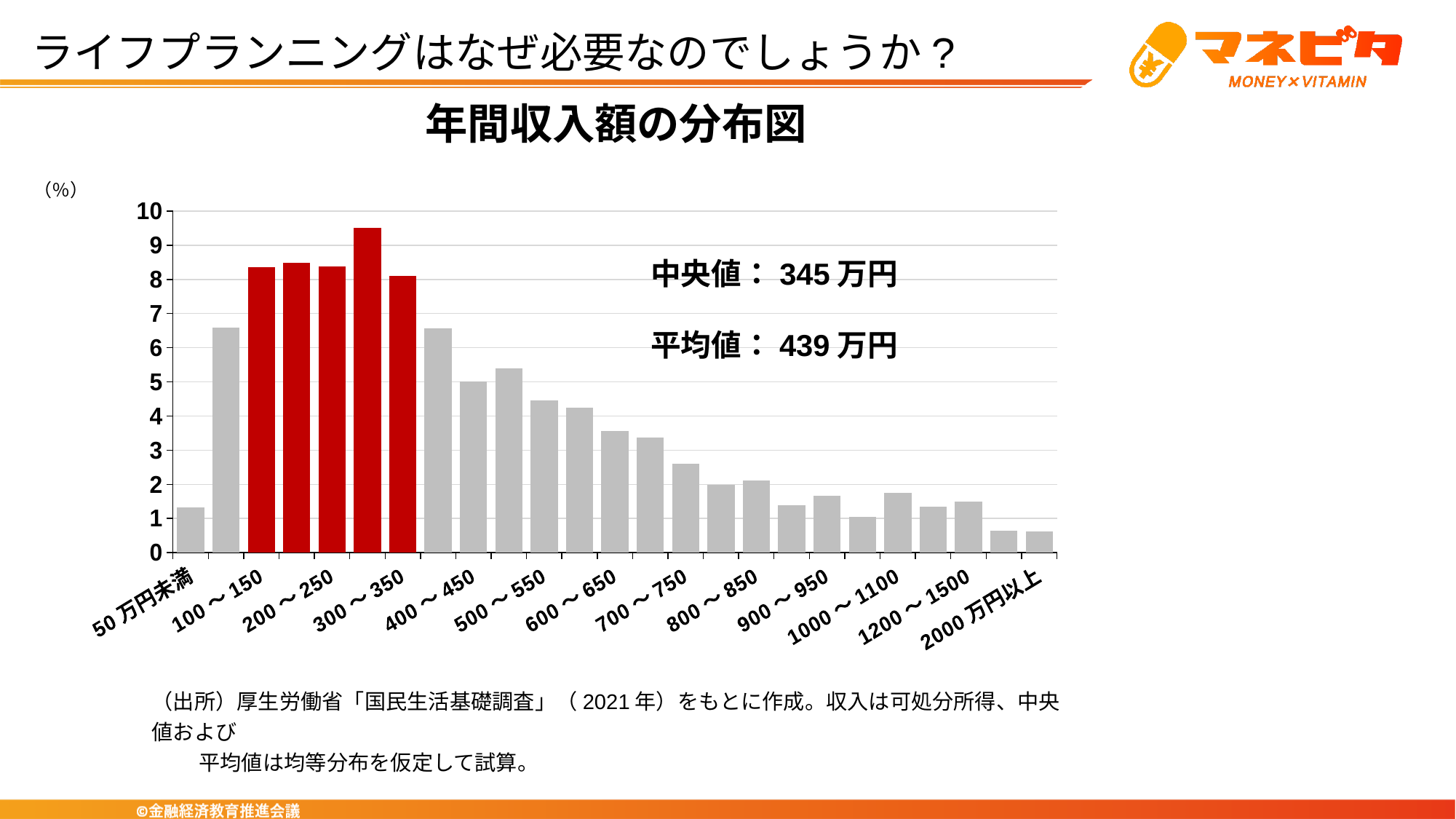

ライフプランニングはなぜ必要なのでしょうか?
年間収入額の分布図
（％）

### Chart

| Category | 世帯割合 |
|---|---|
| 50万円未満 | 1.3133208255159476 |
| 50～100 | 6.593406593406594 |
| 100～150 | 8.362369337979095 |
| 150～200 | 8.496381667113374 |
| 200～250 | 8.38917180380595 |
| 250～300 | 9.514875368533906 |
| 300～350 | 8.094344679710533 |
| 350～400 | 6.566604127579738 |
| 400～450 | 5.012061109622086 |
| 450～500 | 5.387295631198071 |
| 500～550 | 4.449209327258108 |
| 550～600 | 4.23478960064326 |
| 600～650 | 3.564727954971857 |
| 650～700 | 3.377110694183865 |
| 700～750 | 2.5998391852050386 |
| 750～800 | 1.9833824711873493 |
| 800～850 | 2.11739480032163 |
| 850～900 | 1.3937282229965158 |
| 900～950 | 1.6617528812650766 |
| 950～1000 | 1.0452961672473868 |
| 1000～1100 | 1.7421602787456445 |
| 1100～1200 | 1.3401232913428036 |
| 1200～1500 | 1.5009380863039399 |
| 1500～2000 | 0.6432591798445457 |
| 2000万円以上 | 0.6164567140176896 |
中央値：327万円
中央値：345万円
平均値：421万円
平均値：439万円
（出所）厚生労働省「国民生活基礎調査」（2021年）をもとに作成。収入は可処分所得、中央値および
          平均値は均等分布を仮定して試算。